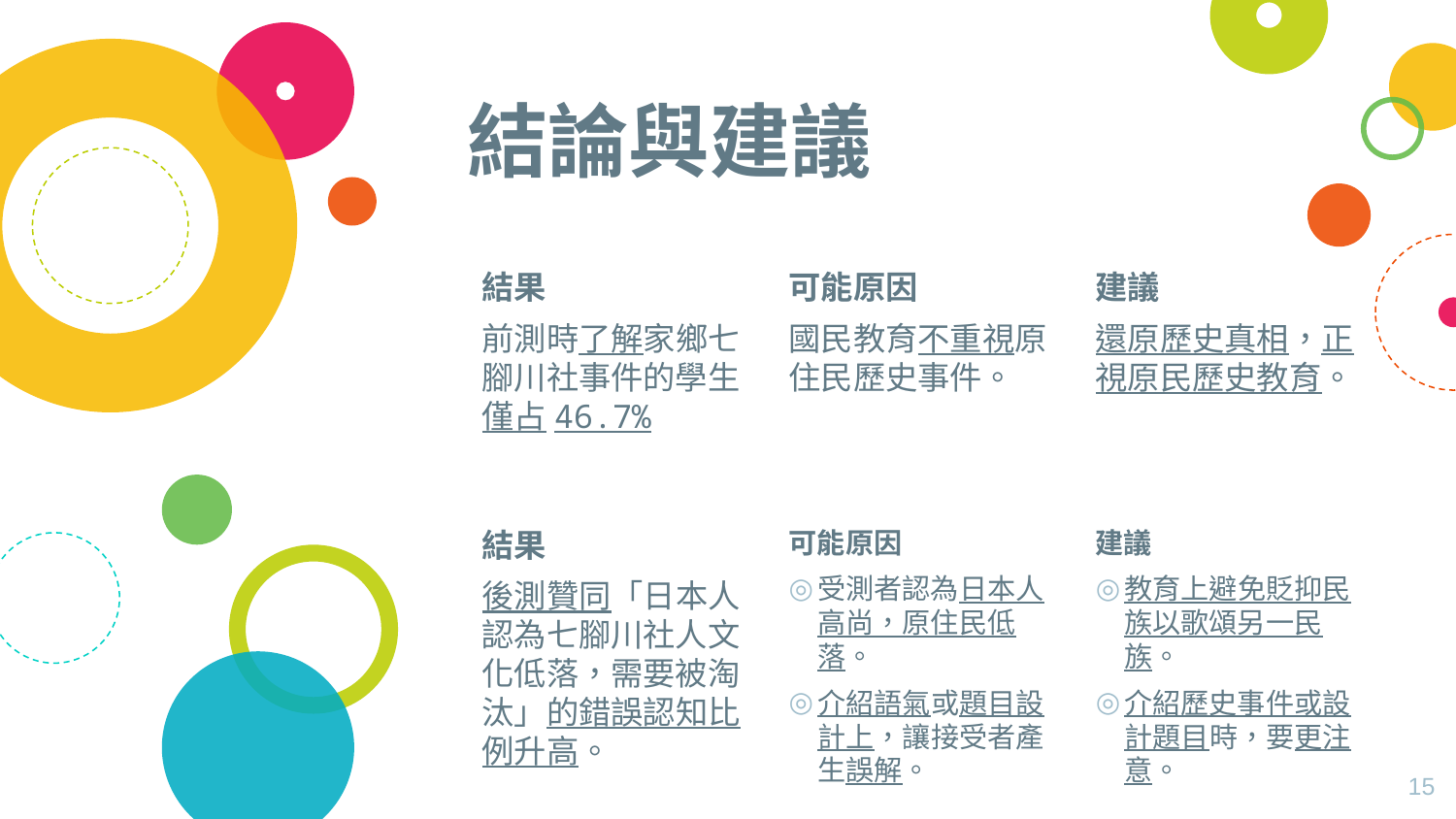

# 結論與建議
結果
前測時了解家鄉七腳川社事件的學生僅占46.7%
可能原因
國民教育不重視原住民歷史事件。
建議
還原歷史真相，正視原民歷史教育。

結果
後測贊同「日本人認為七腳川社人文化低落，需要被淘汰」的錯誤認知比例升高。
可能原因
受測者認為日本人高尚，原住民低落。
介紹語氣或題目設計上，讓接受者產生誤解。

建議
教育上避免貶抑民族以歌頌另一民族。
介紹歷史事件或設計題目時，要更注意。

15